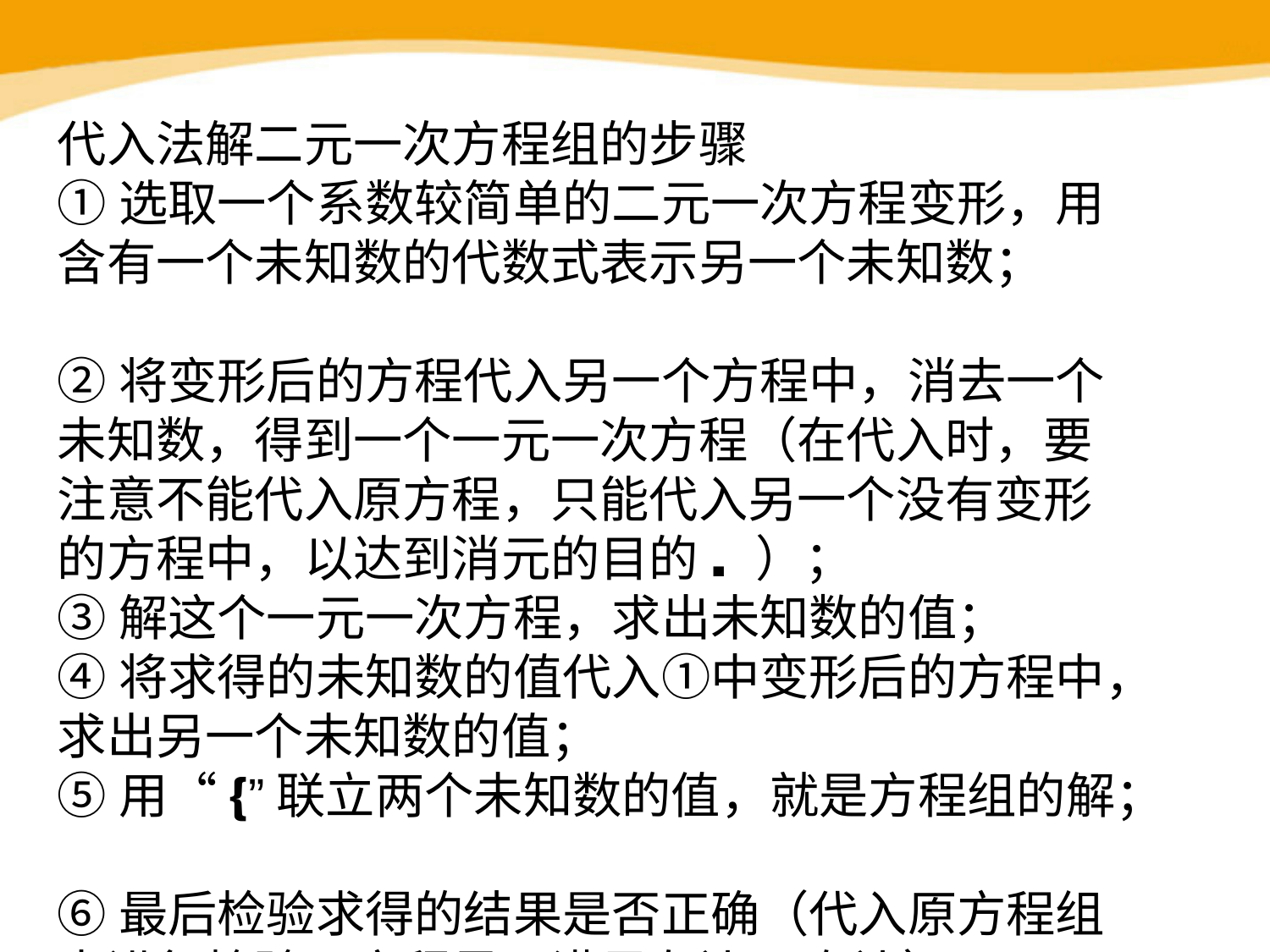

代入法解二元一次方程组的步骤
①选取一个系数较简单的二元一次方程变形，用含有一个未知数的代数式表示另一个未知数；
②将变形后的方程代入另一个方程中，消去一个未知数，得到一个一元一次方程（在代入时，要注意不能代入原方程，只能代入另一个没有变形的方程中，以达到消元的目的. ）；
③解这个一元一次方程，求出未知数的值；
④将求得的未知数的值代入①中变形后的方程中，求出另一个未知数的值；
⑤用“{”联立两个未知数的值，就是方程组的解；
⑥最后检验求得的结果是否正确（代入原方程组中进行检验，方程是否满足左边=右边）.